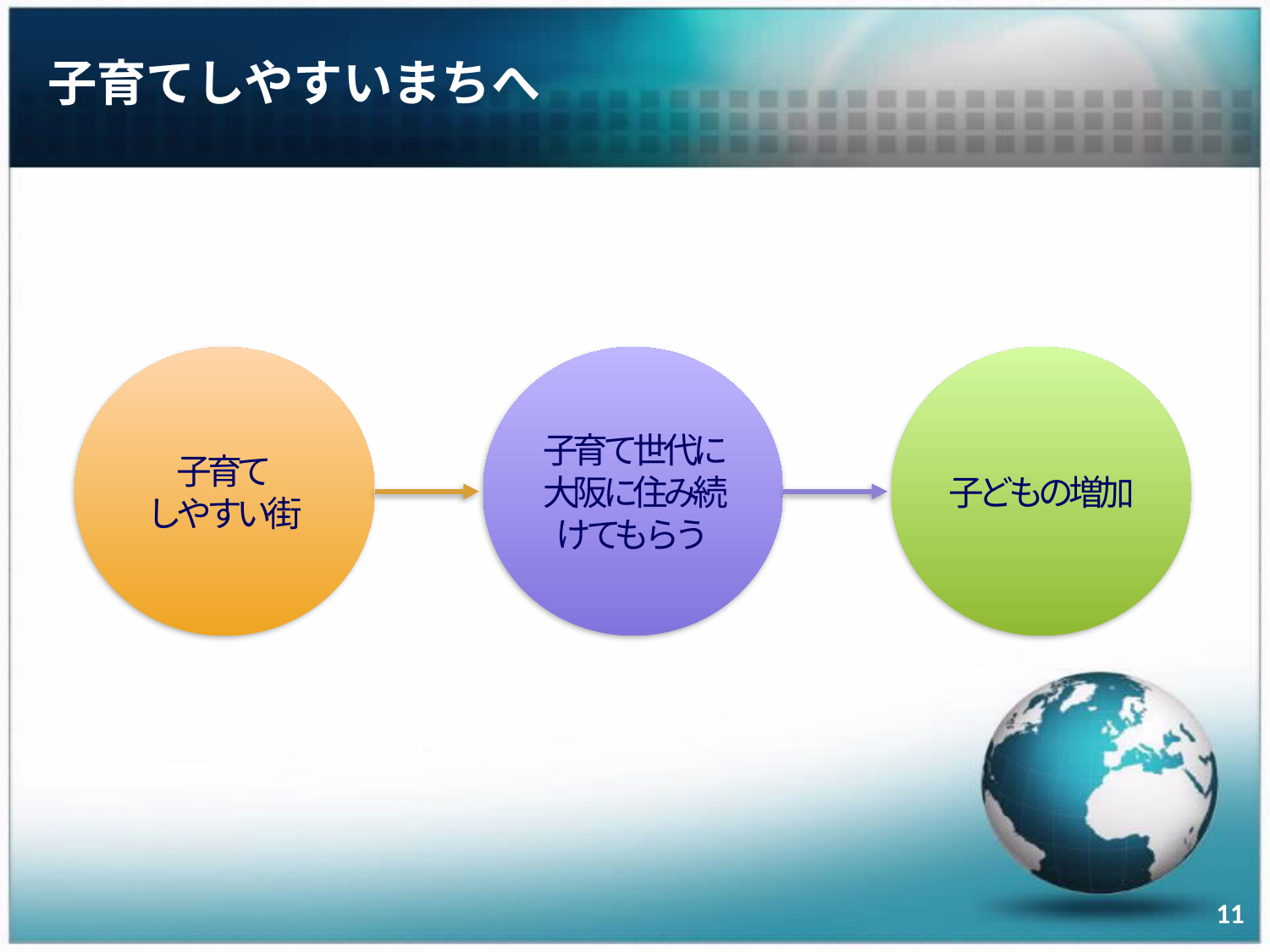

# 子育てしやすいまちへ
子育て
しやすい街
子育て世代に大阪に住み続けてもらう
子どもの増加
11